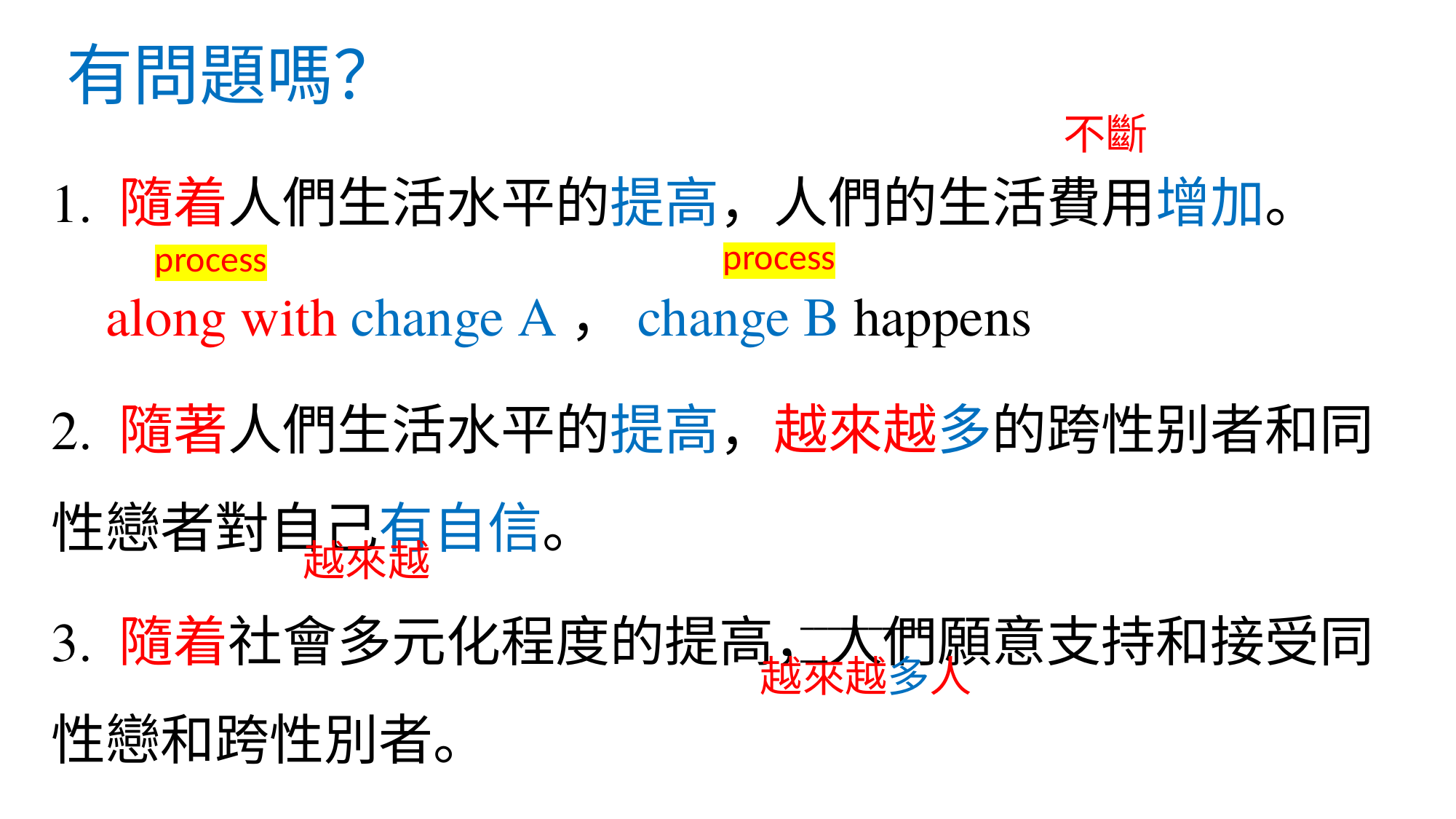

# 有問題嗎？
不斷
1. 隨着人們生活水平的提高，人們的生活費用增加。
    along with change A，change B happens
2. 隨著人們生活水平的提高，越來越多的跨性别者和同性戀者對自己有自信。
3. 隨着社會多元化程度的提高，人們願意支持和接受同性戀和跨性別者。

process
process
越來越
___________
越來越多人